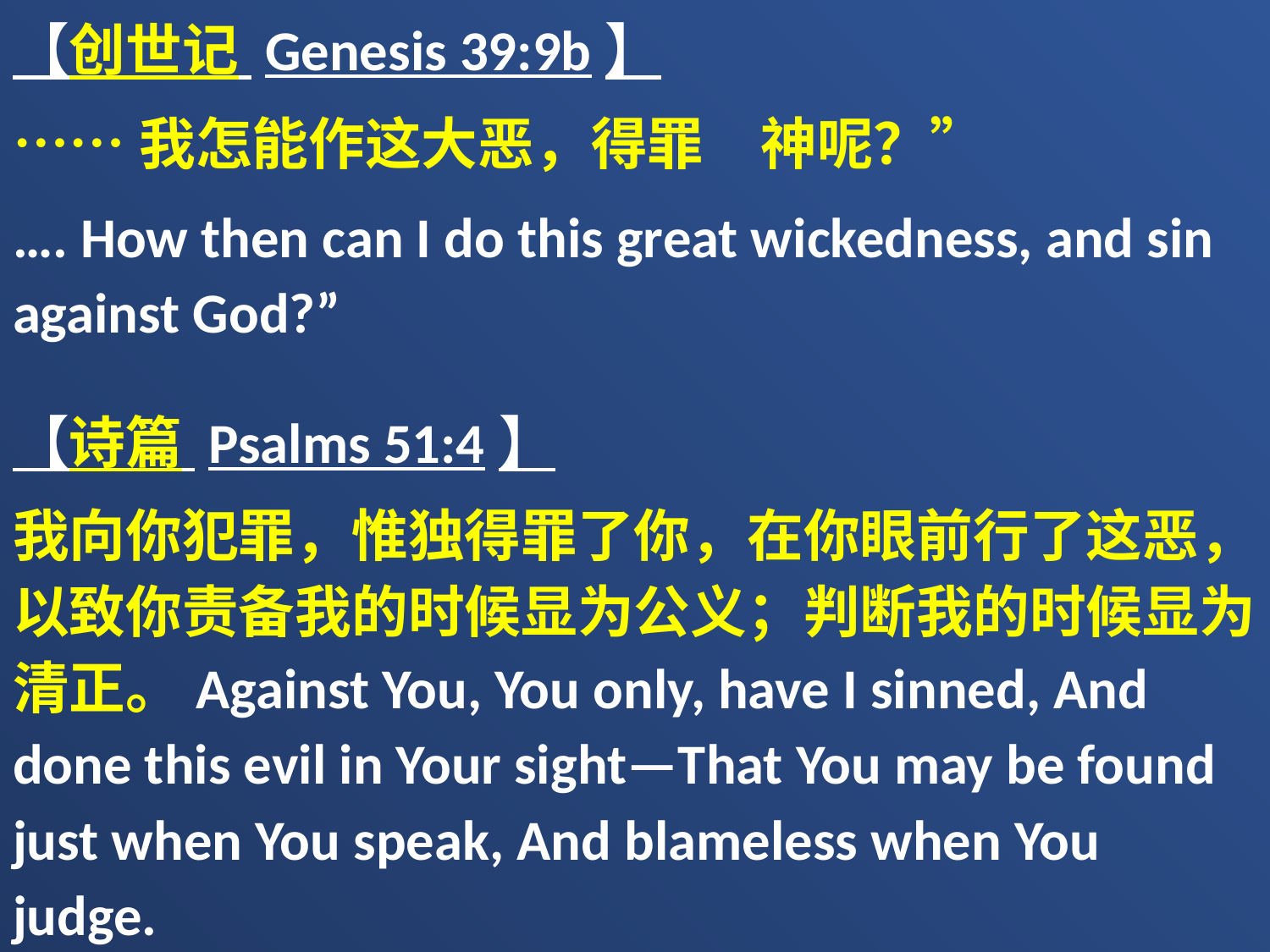

【创世记 Genesis 39:9b】
……我怎能作这大恶，得罪　神呢？”
…. How then can I do this great wickedness, and sin against God?”

【诗篇 Psalms 51:4】
我向你犯罪，惟独得罪了你，在你眼前行了这恶，以致你责备我的时候显为公义；判断我的时候显为清正。Against You, You only, have I sinned, And done this evil in Your sight—That You may be found just when You speak, And blameless when You judge.